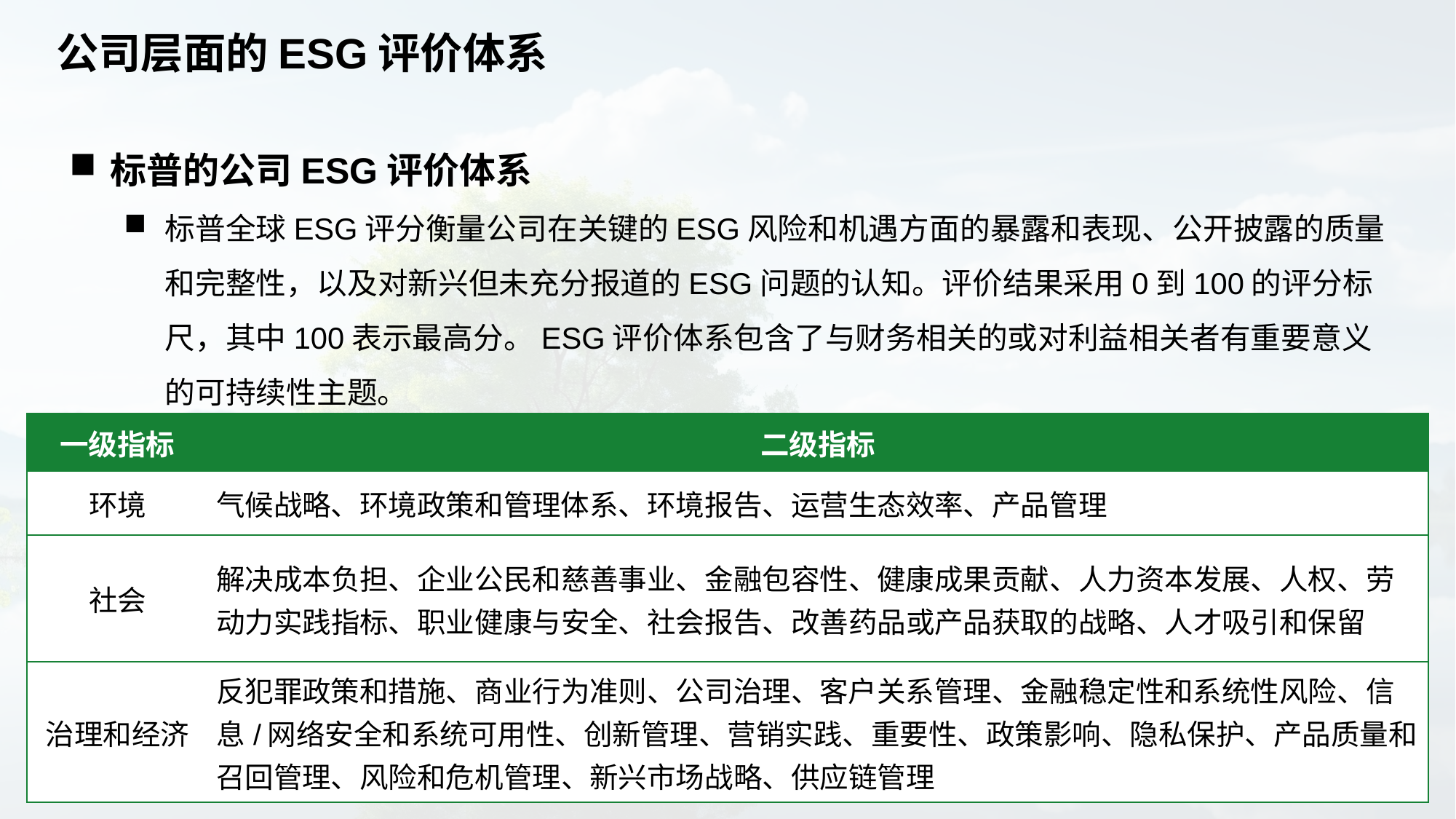

# 公司层面的ESG评价体系
标普的公司ESG评价体系
标普全球ESG评分衡量公司在关键的ESG风险和机遇方面的暴露和表现、公开披露的质量和完整性，以及对新兴但未充分报道的ESG问题的认知。评价结果采用0到100的评分标尺，其中100表示最高分。ESG评价体系包含了与财务相关的或对利益相关者有重要意义的可持续性主题。
| 一级指标 | 二级指标 |
| --- | --- |
| 环境 | 气候战略、环境政策和管理体系、环境报告、运营生态效率、产品管理 |
| 社会 | 解决成本负担、企业公民和慈善事业、金融包容性、健康成果贡献、人力资本发展、人权、劳动力实践指标、职业健康与安全、社会报告、改善药品或产品获取的战略、人才吸引和保留 |
| 治理和经济 | 反犯罪政策和措施、商业行为准则、公司治理、客户关系管理、金融稳定性和系统性风险、信息/网络安全和系统可用性、创新管理、营销实践、重要性、政策影响、隐私保护、产品质量和召回管理、风险和危机管理、新兴市场战略、供应链管理 |